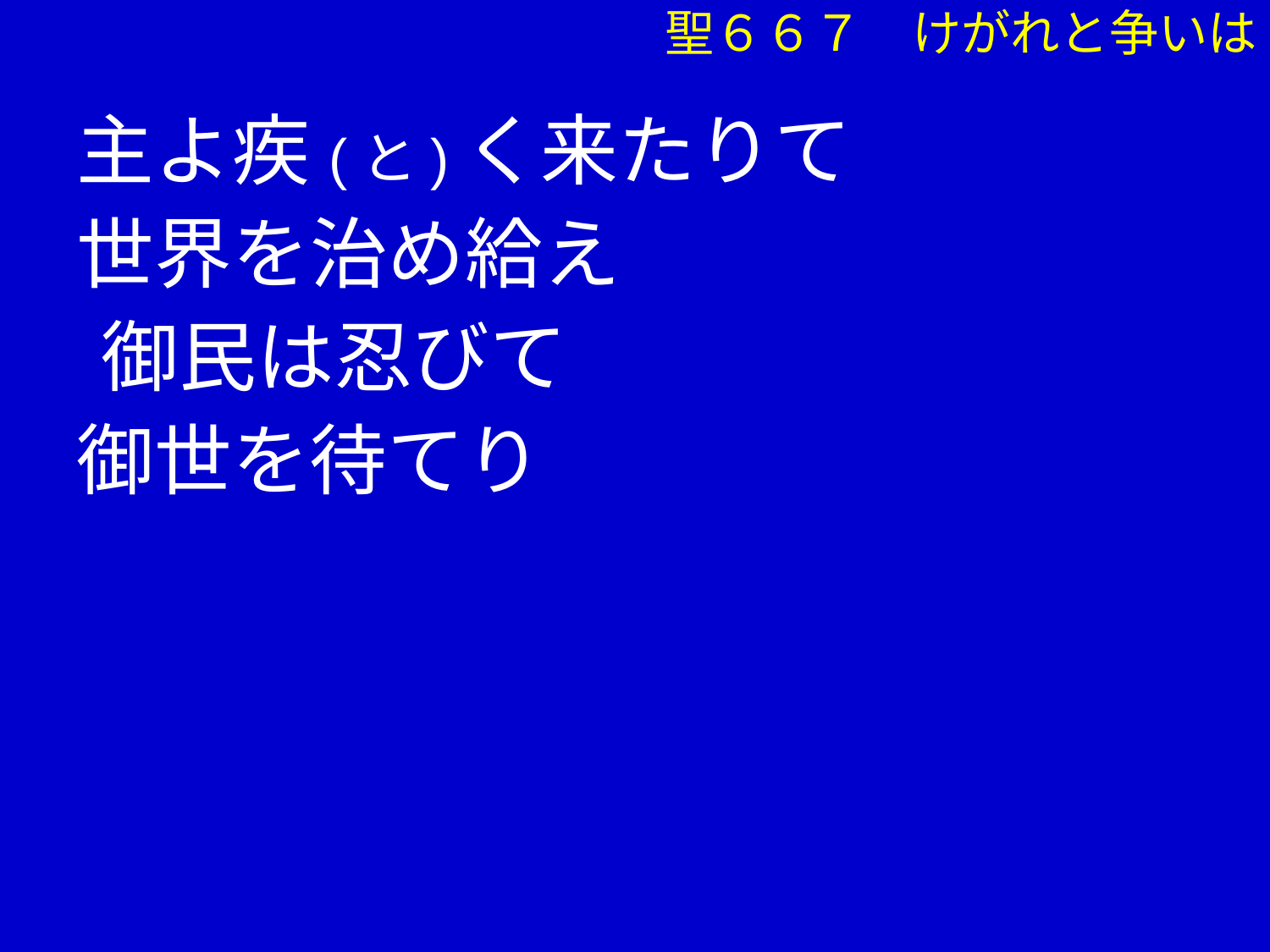

主よ疾(と)く来たりて
   世界を治め給え
　 御民は忍びて
   御世を待てり
聖６６７　けがれと争いは